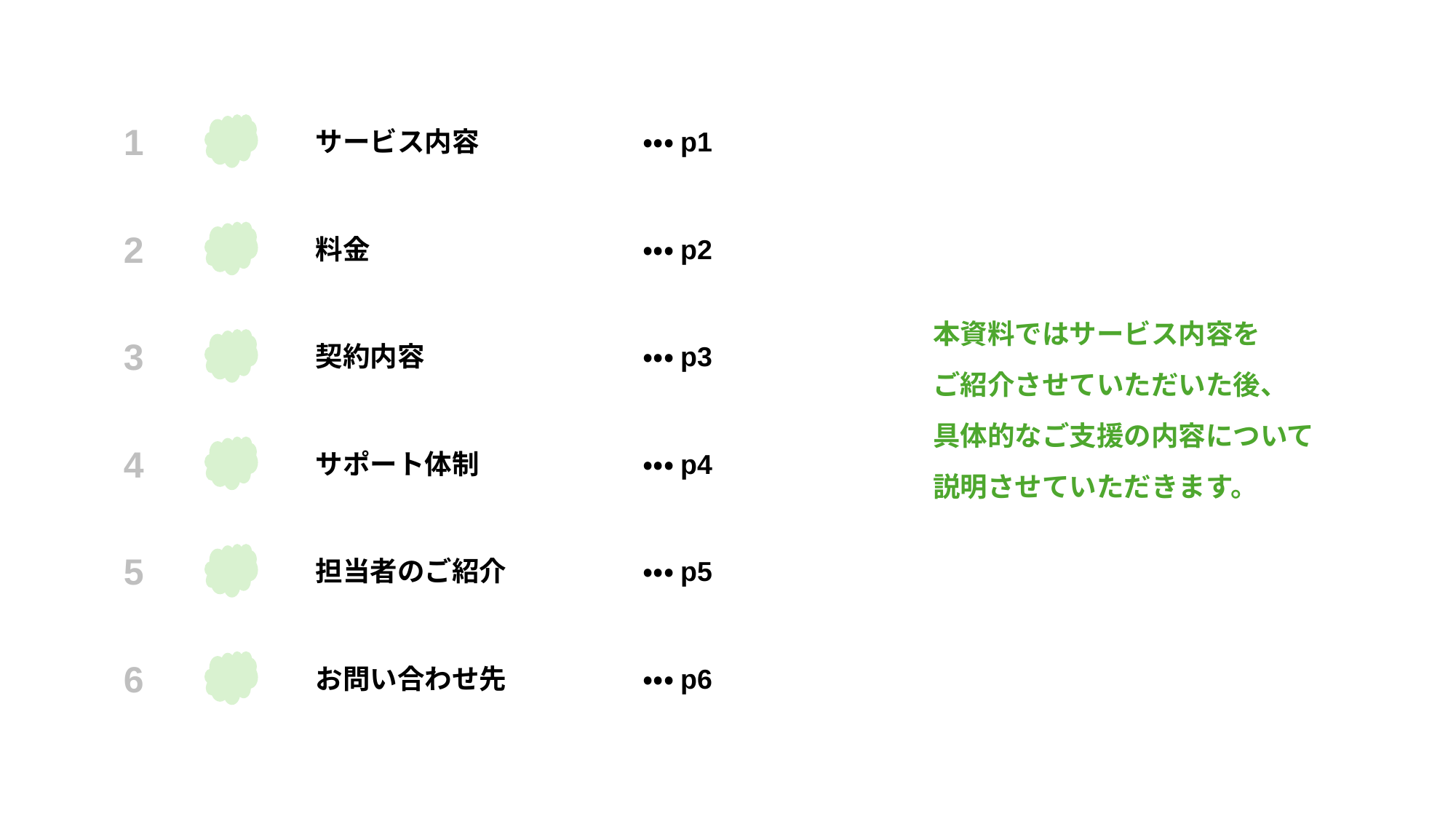

1
サービス内容		・・・p1

2
料金			・・・p2

3
契約内容		・・・p3

4
サポート体制		・・・p4

5
担当者のご紹介		・・・p5

6
お問い合わせ先		・・・p6

本資料ではサービス内容を
ご紹介させていただいた後、
具体的なご支援の内容について
説明させていただきます。